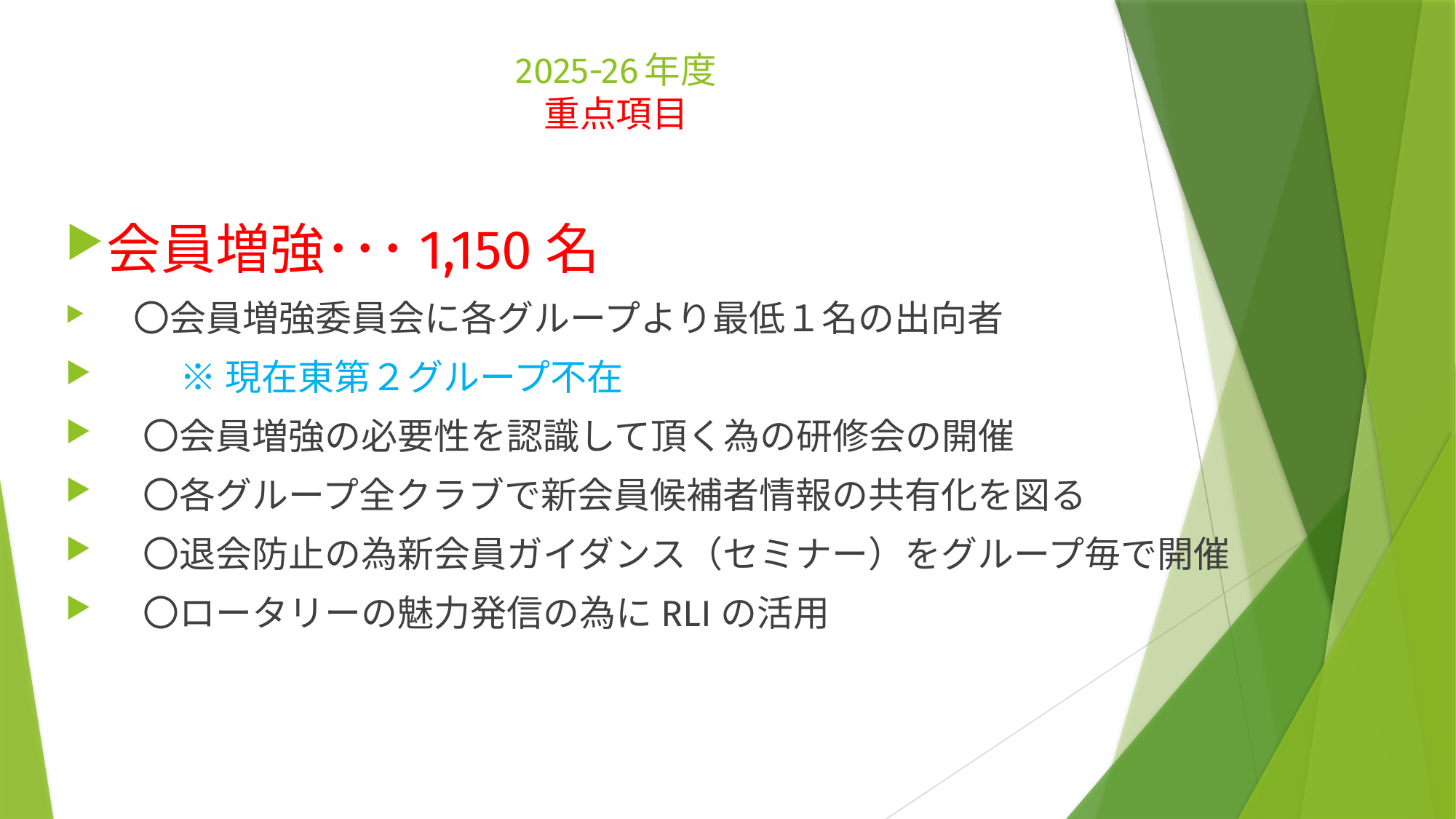

# 2025-26年度 重点項目
会員増強･･･1,150名
　〇会員増強委員会に各グループより最低１名の出向者
         ※現在東第２グループ不在
　〇会員増強の必要性を認識して頂く為の研修会の開催
　〇各グループ全クラブで新会員候補者情報の共有化を図る
　〇退会防止の為新会員ガイダンス（セミナー）をグループ毎で開催
　〇ロータリーの魅力発信の為にRLIの活用